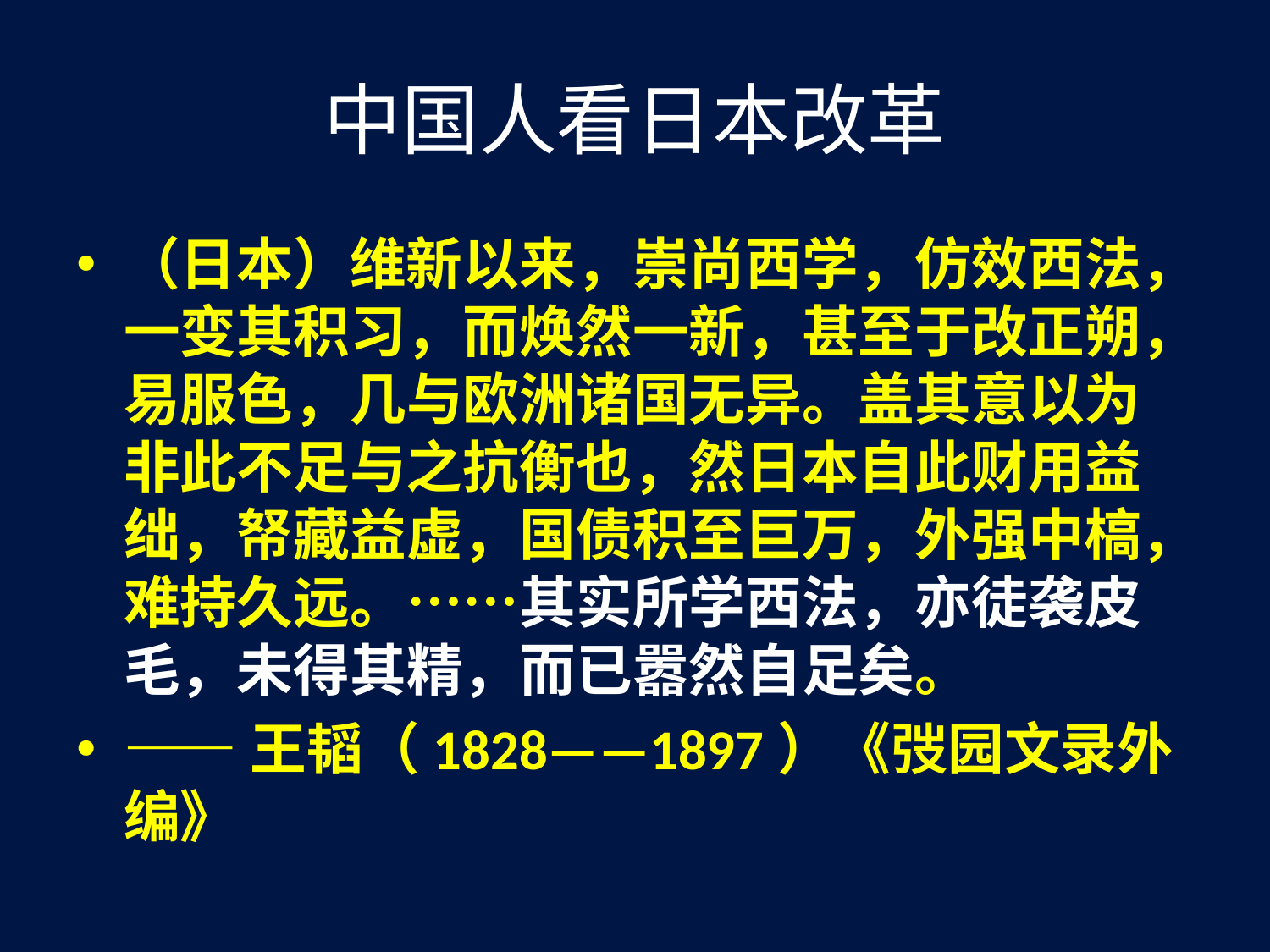

# 中国人看日本改革
（日本）维新以来，崇尚西学，仿效西法，一变其积习，而焕然一新，甚至于改正朔，易服色，几与欧洲诸国无异。盖其意以为非此不足与之抗衡也，然日本自此财用益绌，帑藏益虚，国债积至巨万，外强中槁，难持久远。……其实所学西法，亦徒袭皮毛，未得其精，而已嚣然自足矣。
——王韬（1828——1897）《弢园文录外编》